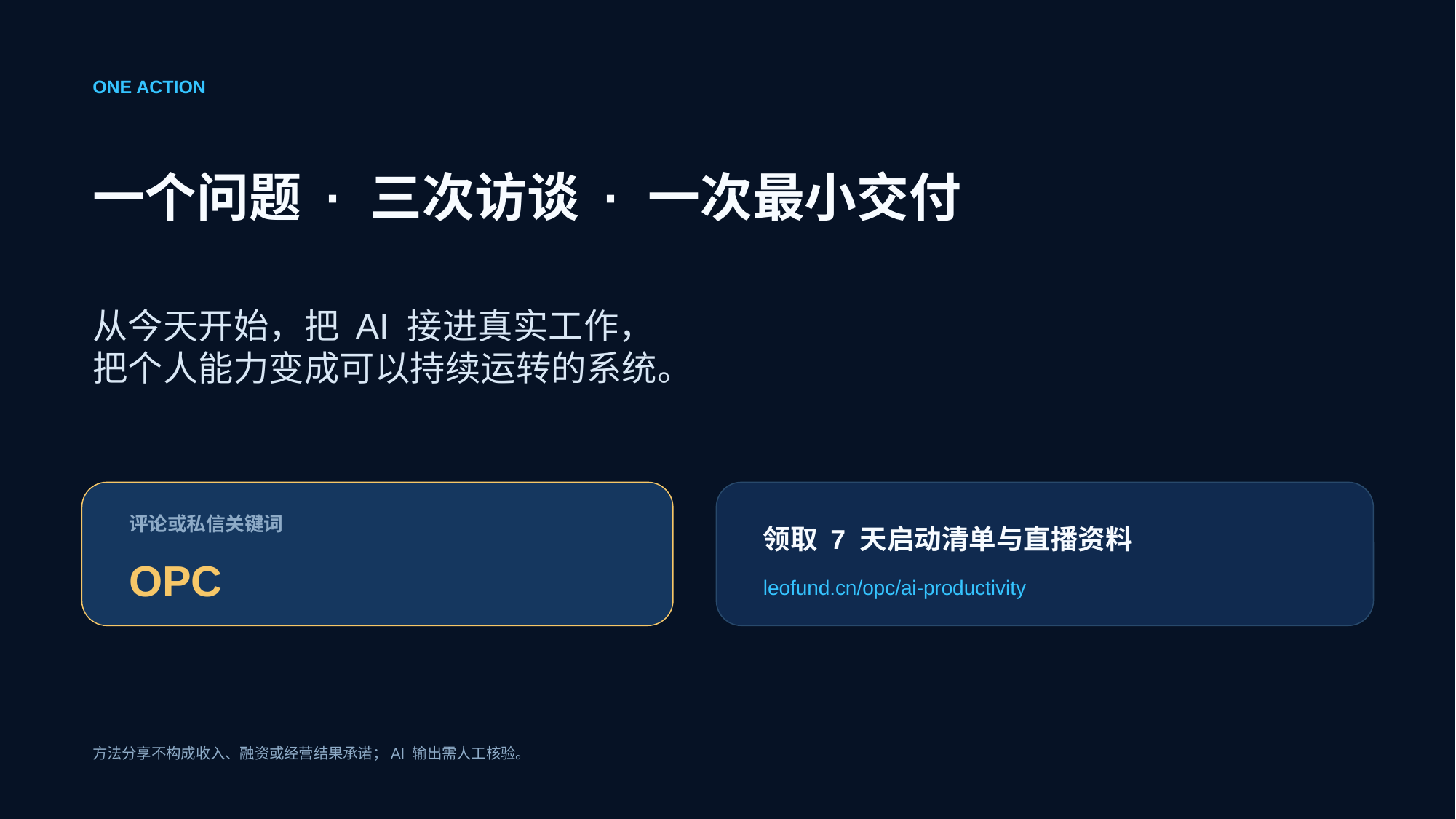

ONE ACTION
一个问题 · 三次访谈 · 一次最小交付
从今天开始，把 AI 接进真实工作，
把个人能力变成可以持续运转的系统。

评论或私信关键词
领取 7 天启动清单与直播资料
OPC
leofund.cn/opc/ai-productivity
方法分享不构成收入、融资或经营结果承诺；AI 输出需人工核验。